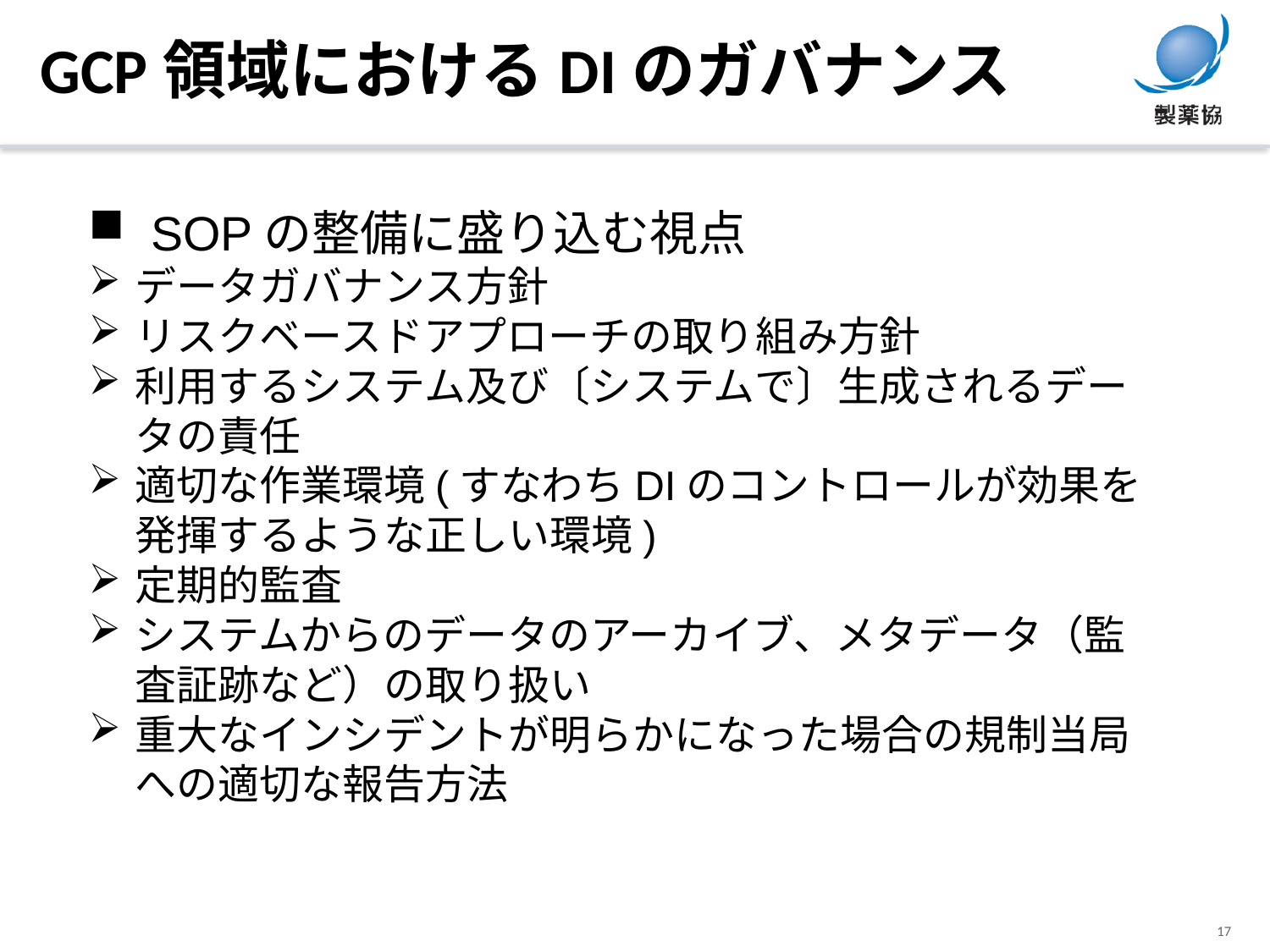

GCP領域におけるDIのガバナンス
SOPの整備に盛り込む視点
データガバナンス方針
リスクベースドアプローチの取り組み方針
利用するシステム及び〔システムで〕生成されるデータの責任
適切な作業環境(すなわちDIのコントロールが効果を発揮するような正しい環境)
定期的監査
システムからのデータのアーカイブ、メタデータ（監査証跡など）の取り扱い
重大なインシデントが明らかになった場合の規制当局への適切な報告方法

17